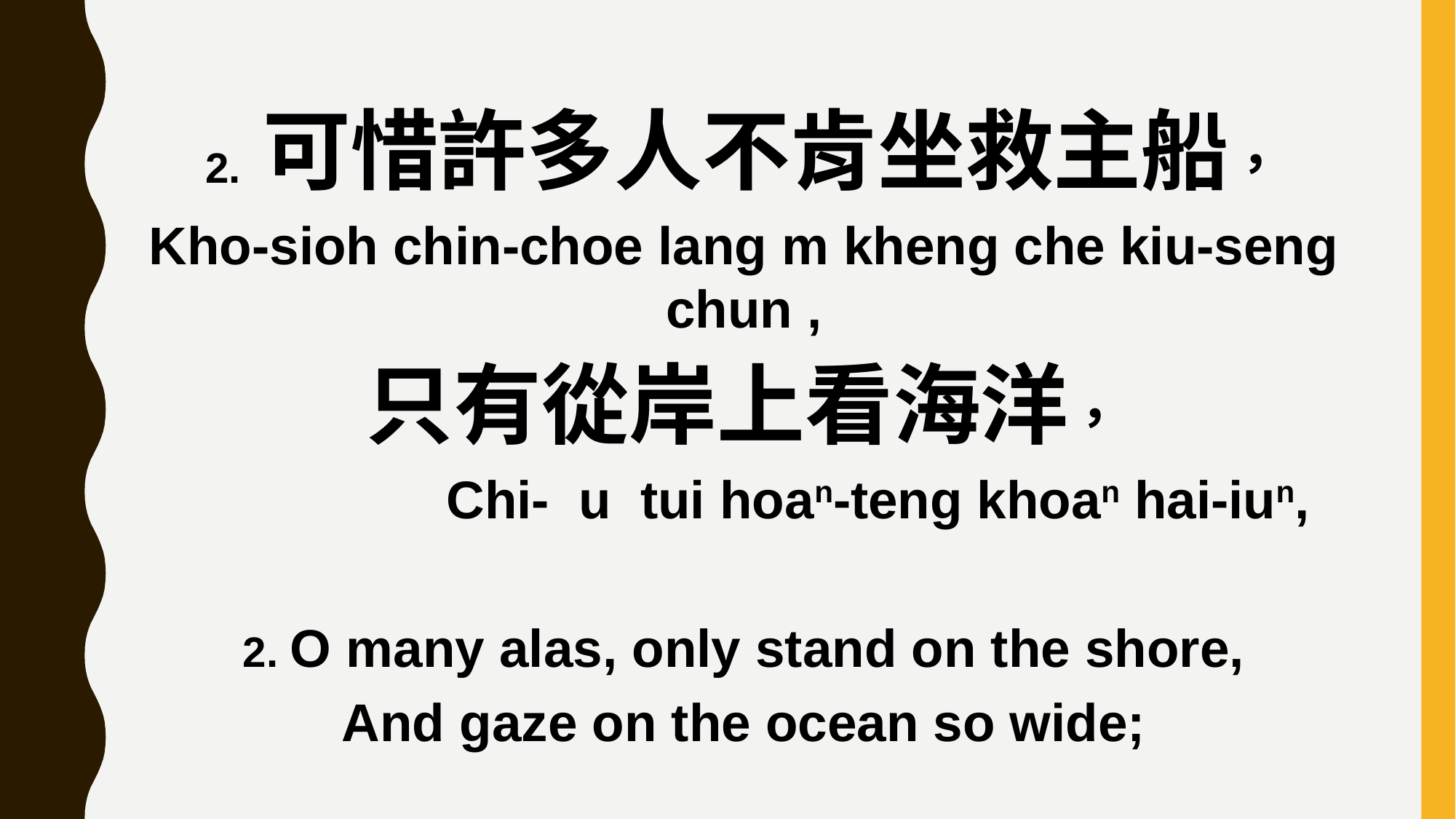

2. 可惜許多人不肯坐救主船，
Kho-sioh chin-choe lang m kheng che kiu-seng chun ,
只有從岸上看海洋，
                       Chi-  u  tui hoan-teng khoan hai-iun,

2. O many alas, only stand on the shore,
And gaze on the ocean so wide;